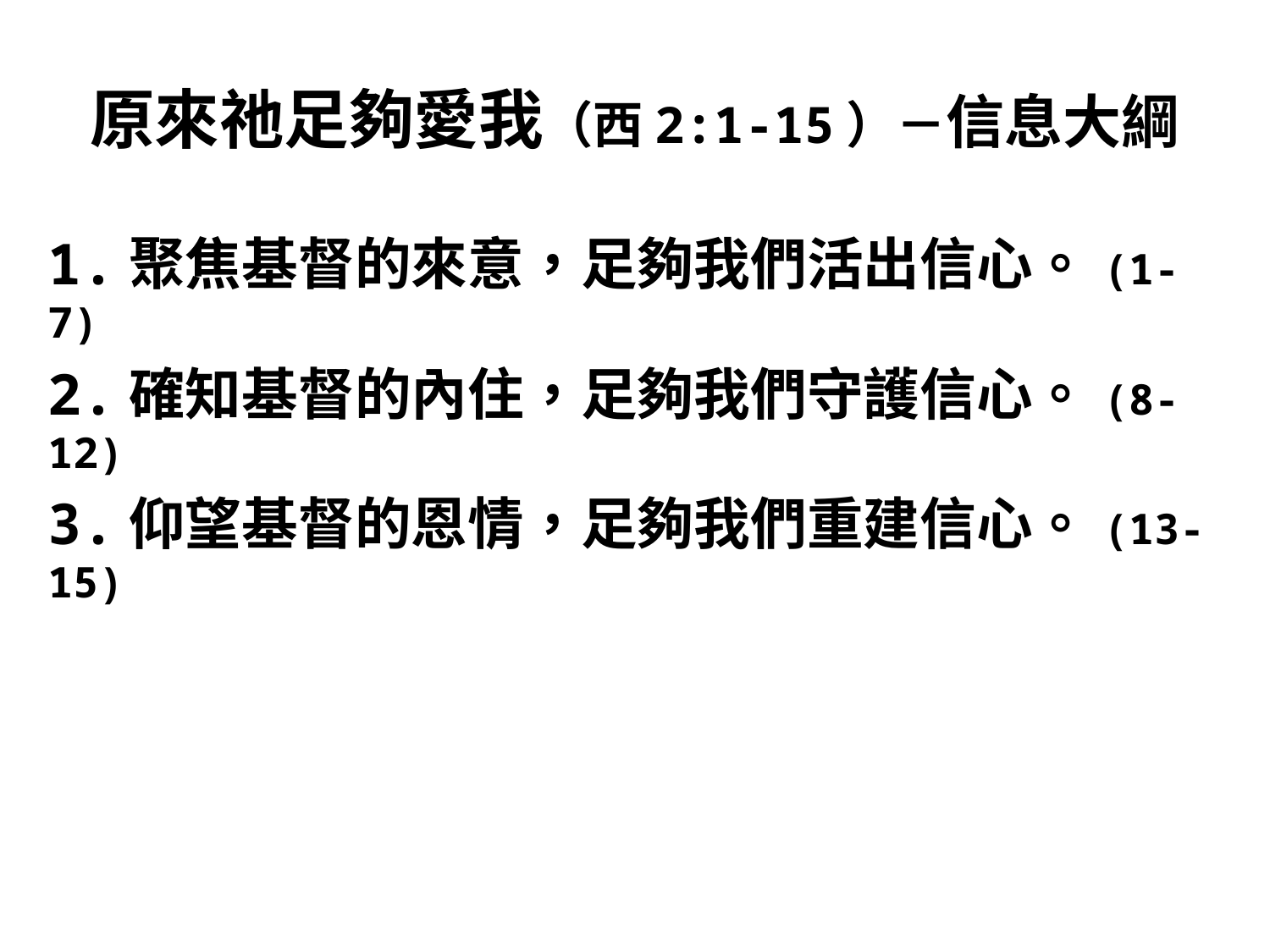

# 原來祂足夠愛我（西2:1-15）－信息大綱
1.聚焦基督的來意，足夠我們活出信心。(1-7)
2.確知基督的內住，足夠我們守護信心。(8-12)
3.仰望基督的恩情，足夠我們重建信心。(13-15)